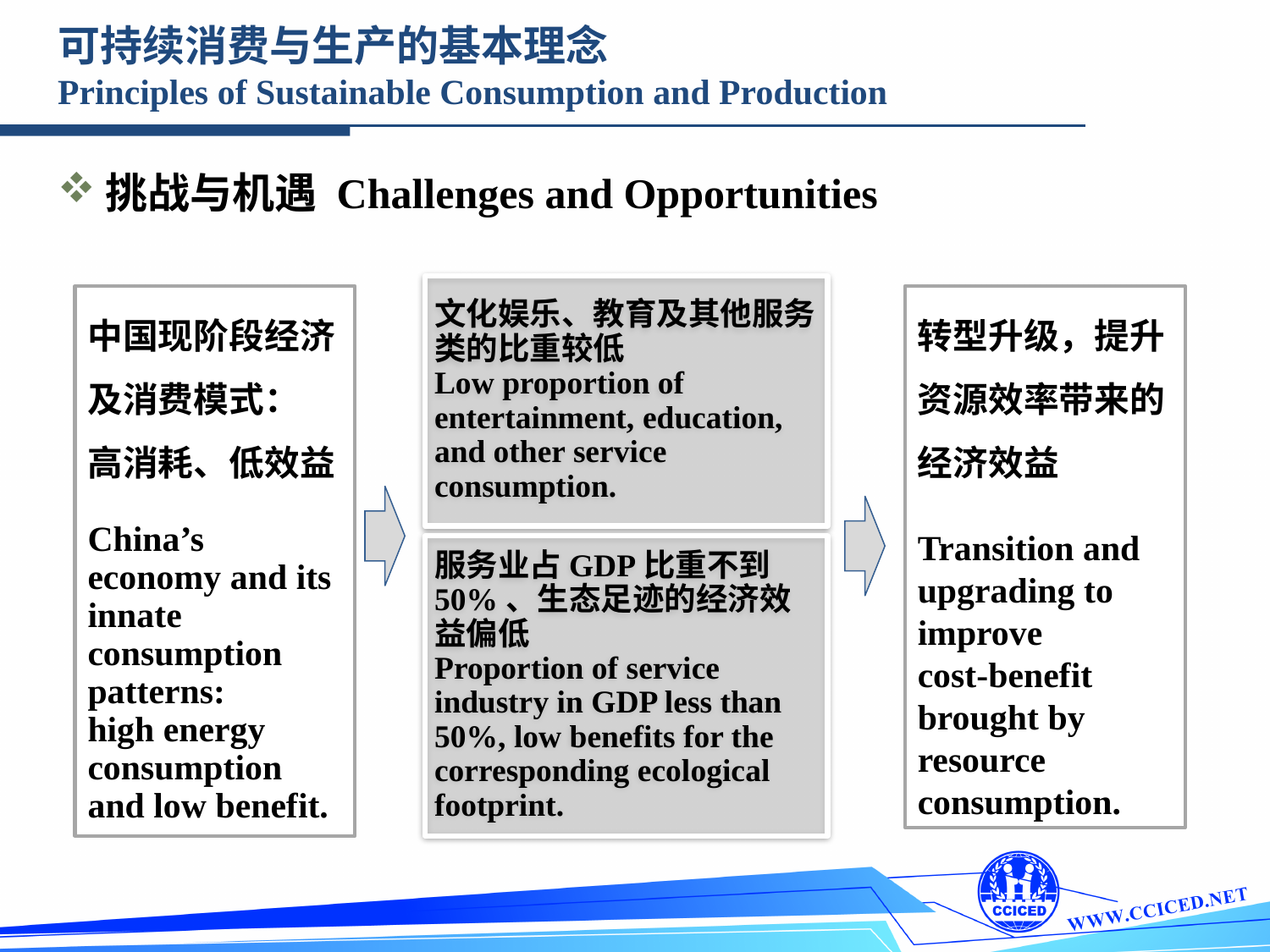

可持续消费与生产的基本理念
Principles of Sustainable Consumption and Production
挑战与机遇 Challenges and Opportunities
文化娱乐、教育及其他服务类的比重较低
Low proportion of entertainment, education, and other service consumption.
中国现阶段经济及消费模式：
高消耗、低效益

China’s economy and its innate consumption patterns:
high energy consumption and low benefit.
转型升级，提升资源效率带来的经济效益

Transition and upgrading to improve
cost-benefit brought by resource consumption.

服务业占GDP比重不到50%、生态足迹的经济效益偏低
Proportion of service industry in GDP less than 50%, low benefits for the corresponding ecological footprint.